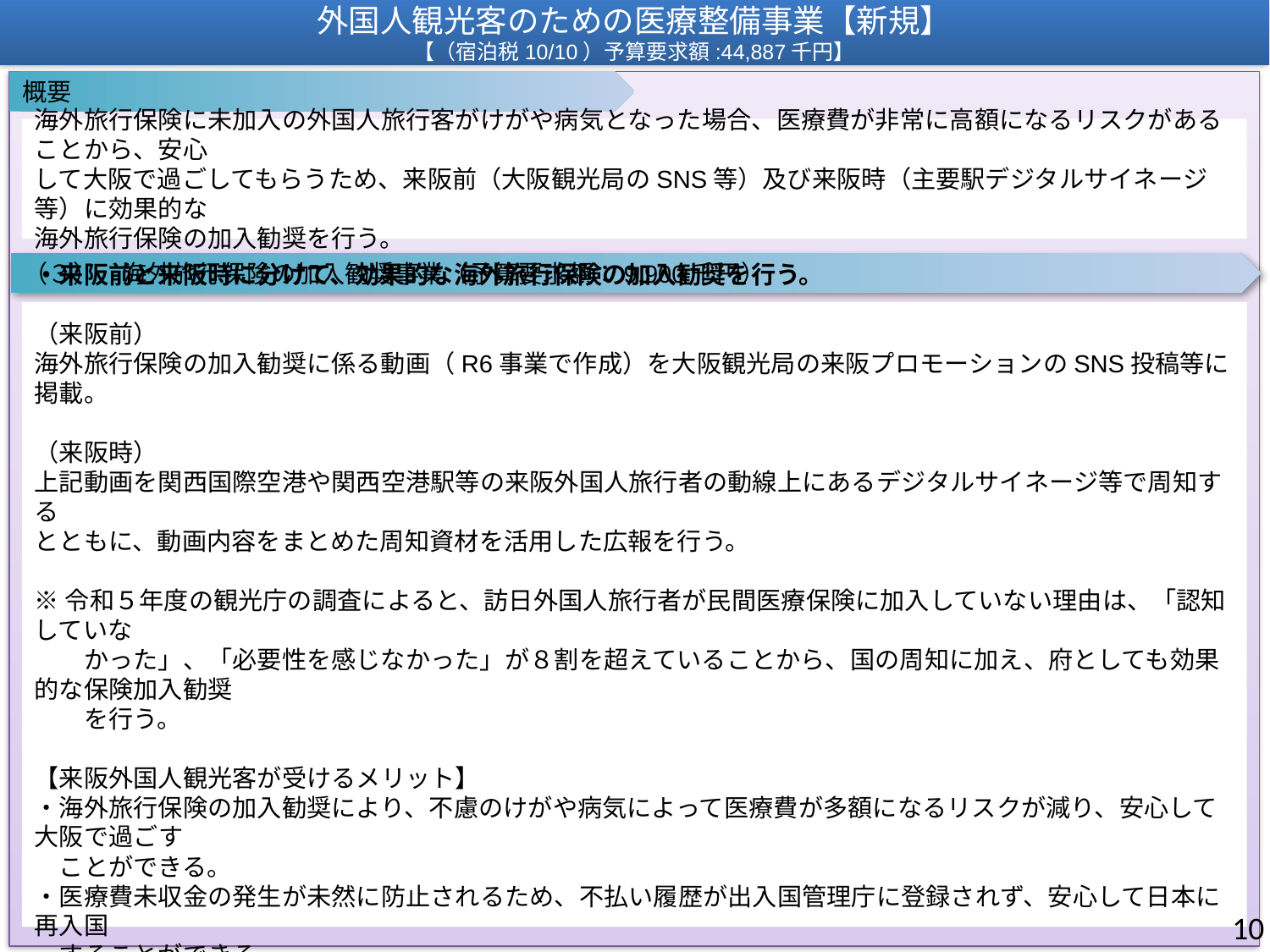

外国人観光客のための医療整備事業【新規】
【（宿泊税10/10）予算要求額:44,887千円】

概要
海外旅行保険に未加入の外国人旅行客がけがや病気となった場合、医療費が非常に高額になるリスクがあることから、安心
して大阪で過ごしてもらうため、来阪前（大阪観光局のSNS等）及び来阪時（主要駅デジタルサイネージ等）に効果的な
海外旅行保険の加入勧奨を行う。
（３）　海外旅行保険の加入勧奨事業（予算要求額：9,900千円）
・来阪前と来阪時に分けて、効果的な海外旅行保険の加入勧奨を行う。

（来阪前）
海外旅行保険の加入勧奨に係る動画（R6事業で作成）を大阪観光局の来阪プロモーションのSNS投稿等に掲載。

（来阪時）
上記動画を関西国際空港や関西空港駅等の来阪外国人旅行者の動線上にあるデジタルサイネージ等で周知する
とともに、動画内容をまとめた周知資材を活用した広報を行う。

※令和５年度の観光庁の調査によると、訪日外国人旅行者が民間医療保険に加入していない理由は、「認知していな
　　かった」、「必要性を感じなかった」が８割を超えていることから、国の周知に加え、府としても効果的な保険加入勧奨
　　を行う。

【来阪外国人観光客が受けるメリット】
・海外旅行保険の加入勧奨により、不慮のけがや病気によって医療費が多額になるリスクが減り、安心して大阪で過ごす
　ことができる。
・医療費未収金の発生が未然に防止されるため、不払い履歴が出入国管理庁に登録されず、安心して日本に再入国
　することができる。
10